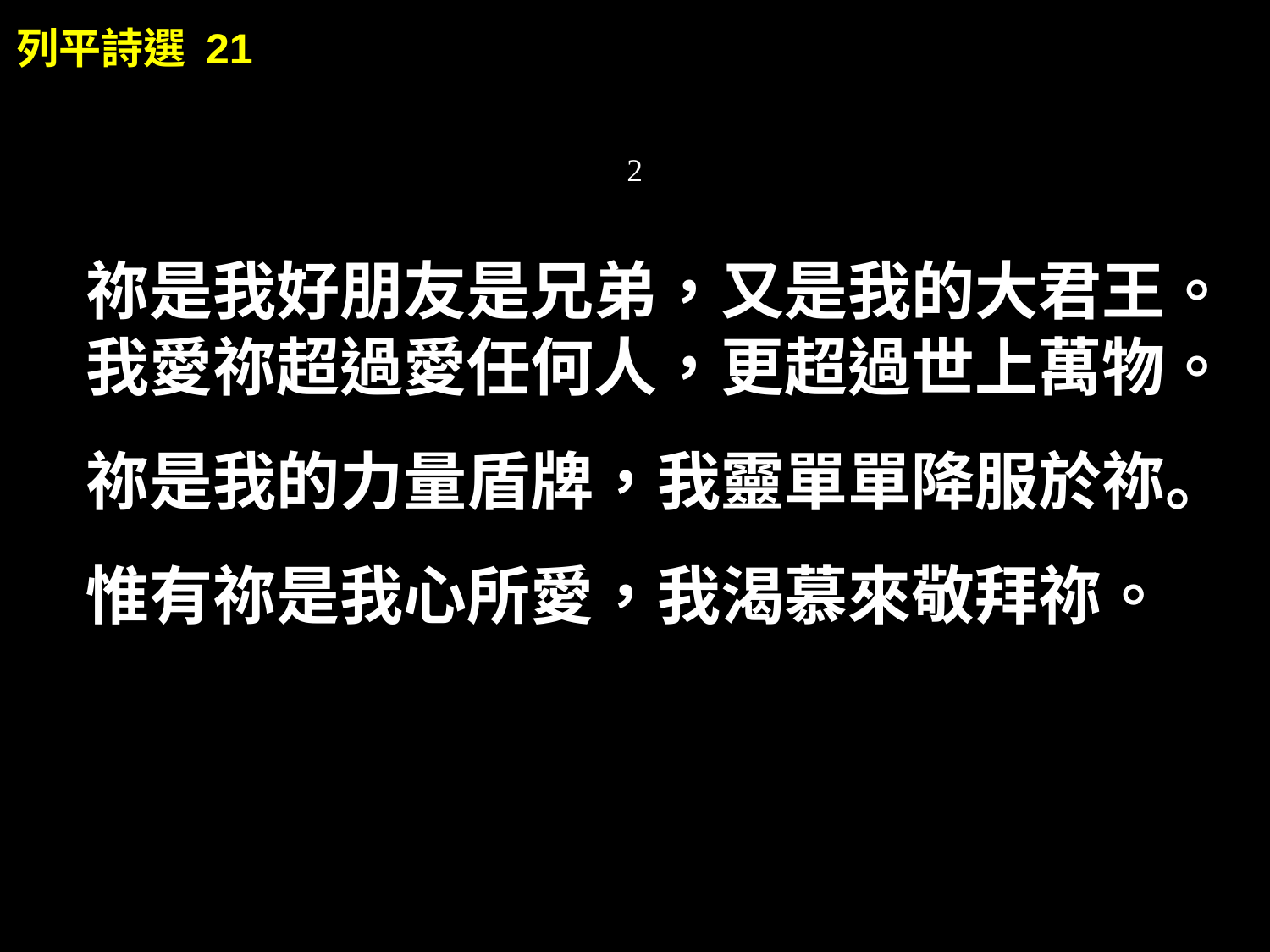

列平詩選 21
2
祢是我好朋友是兄弟，又是我的大君王。
我愛祢超過愛任何人，更超過世上萬物。
祢是我的力量盾牌，我靈單單降服於祢。
惟有祢是我心所愛，我渴慕來敬拜祢。